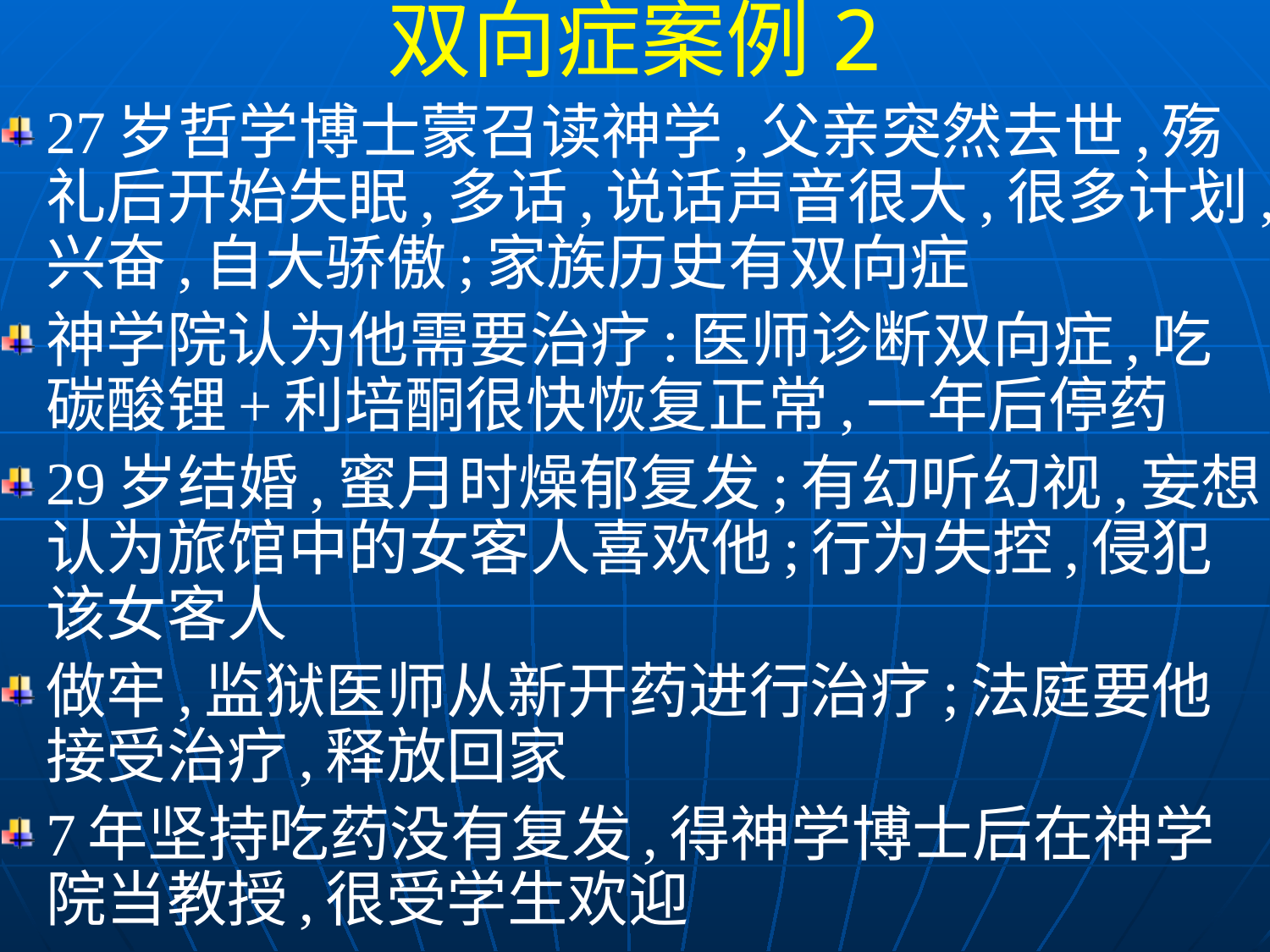

双向症案例2
27岁哲学博士蒙召读神学,父亲突然去世,殇礼后开始失眠,多话,说话声音很大,很多计划,兴奋,自大骄傲;家族历史有双向症
神学院认为他需要治疗:医师诊断双向症,吃碳酸锂+利培酮很快恢复正常,一年后停药
29岁结婚,蜜月时燥郁复发;有幻听幻视,妄想认为旅馆中的女客人喜欢他;行为失控,侵犯该女客人
做牢,监狱医师从新开药进行治疗;法庭要他接受治疗,释放回家
7年坚持吃药没有复发,得神学博士后在神学院当教授,很受学生欢迎